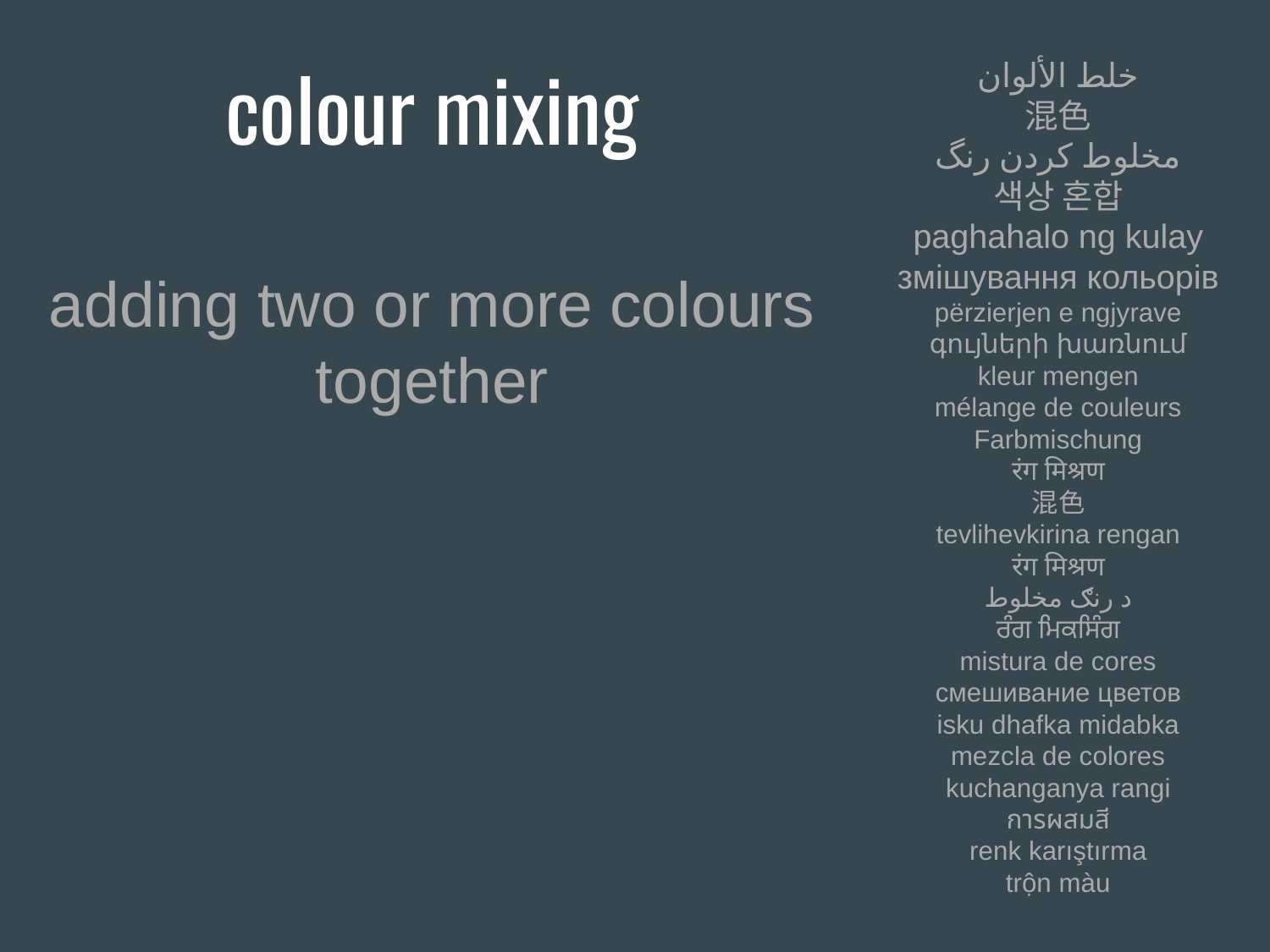

colour mixing

adding two or more colours together
خلط الألوان
混色
مخلوط کردن رنگ
색상 혼합
paghahalo ng kulay
змішування кольорів
përzierjen e ngjyrave
գույների խառնում
kleur mengen
mélange de couleurs
Farbmischung
रंग मिश्रण
混色
tevlihevkirina rengan
रंग मिश्रण
د رنګ مخلوط
ਰੰਗ ਮਿਕਸਿੰਗ
mistura de cores
смешивание цветов
isku dhafka midabka
mezcla de colores
kuchanganya rangi
การผสมสี
renk karıştırma
trộn màu